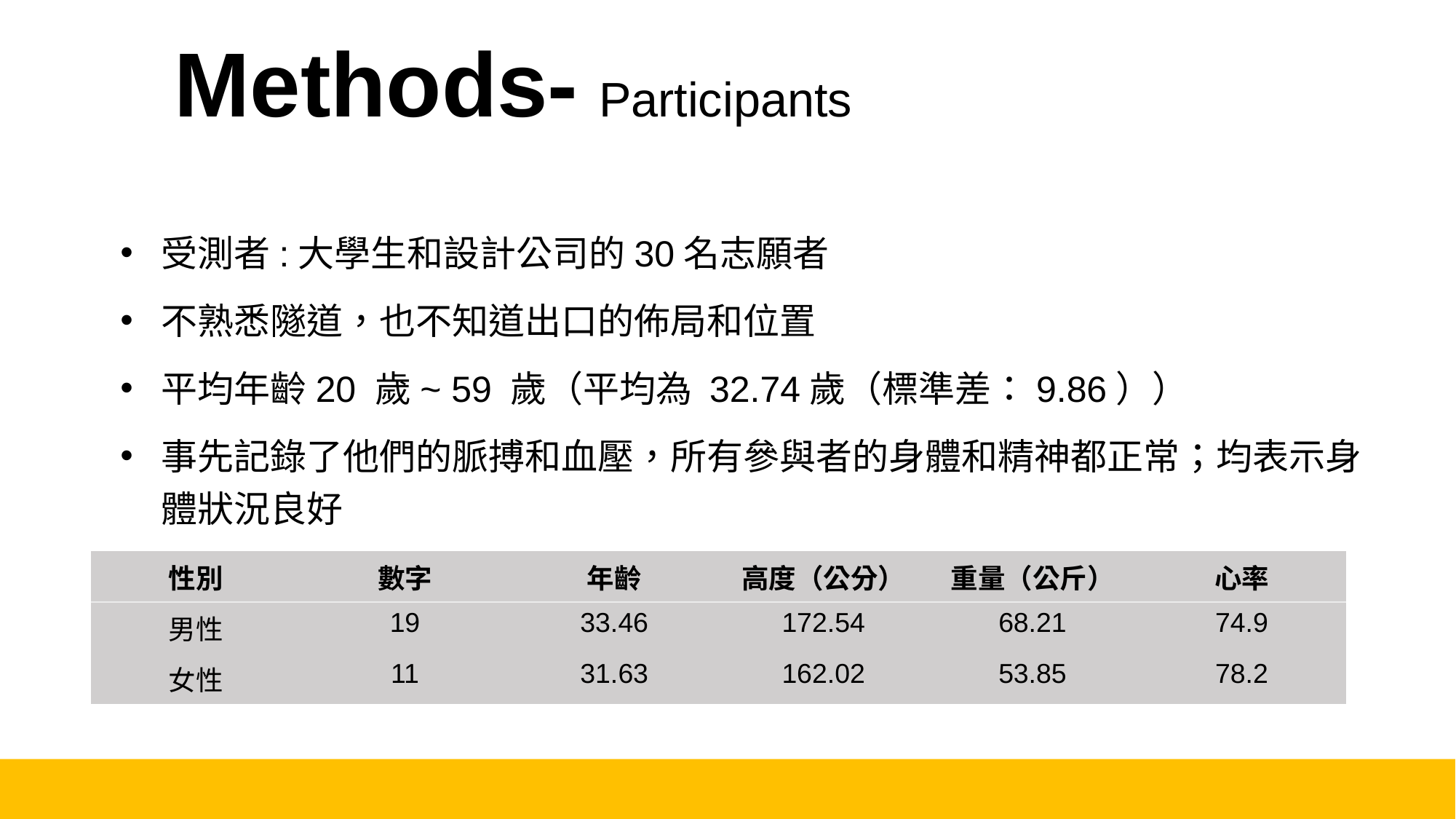

# Methods- Participants
受測者:大學生和設計公司的30名志願者
不熟悉隧道，也不知道出口的佈局和位置
平均年齡20 歲~ 59 歲（平均為 32.74歲（標準差：9.86））
事先記錄了他們的脈搏和血壓，所有參與者的身體和精神都正常；均表示身體狀況良好
| 性別 | 數字 | 年齡 | 高度（公分） | 重量（公斤） | 心率 |
| --- | --- | --- | --- | --- | --- |
| 男性 | 19 | 33.46 | 172.54 | 68.21 | 74.9 |
| 女性 | 11 | 31.63 | 162.02 | 53.85 | 78.2 |

5